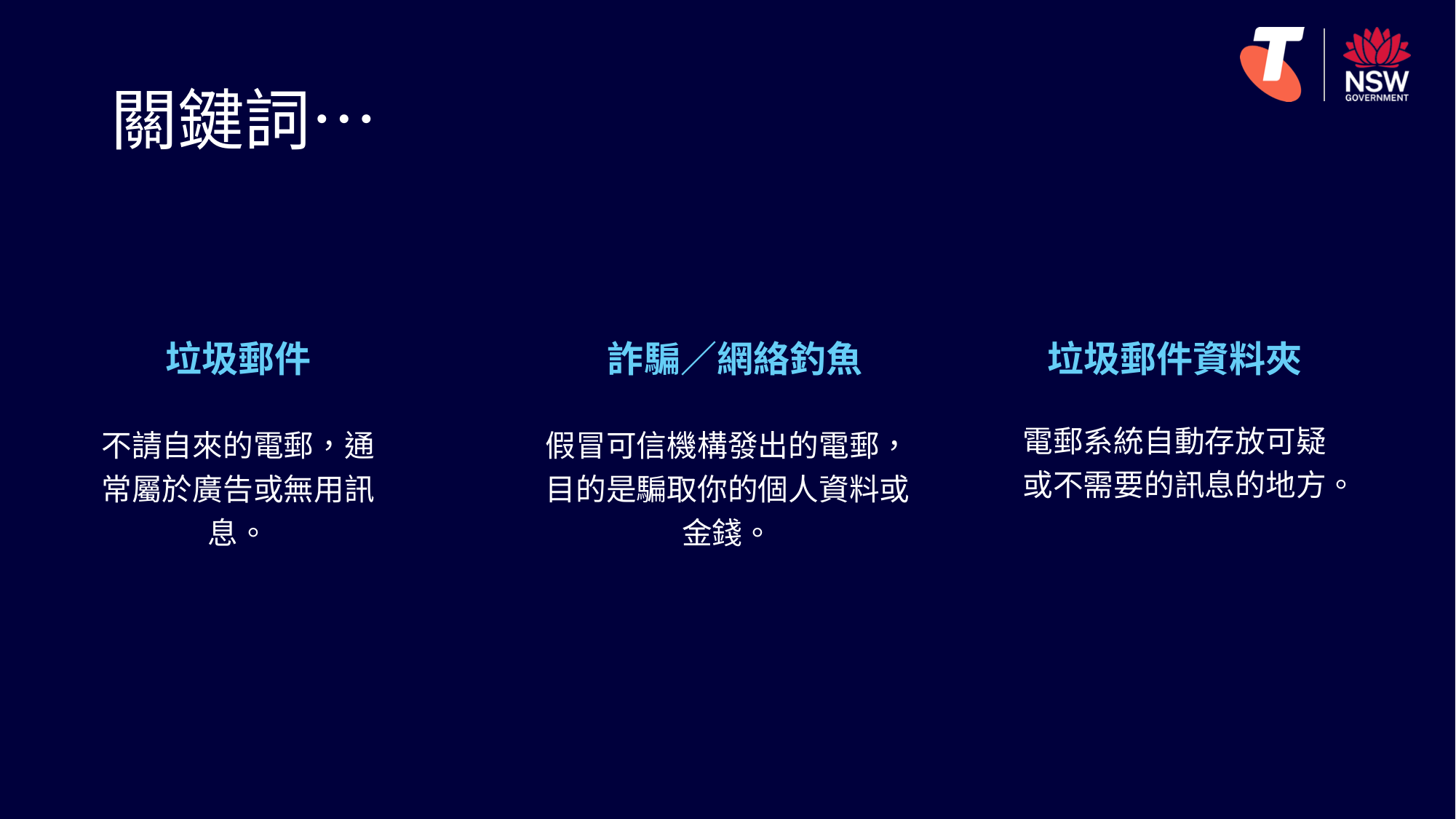

# 關鍵詞…
垃圾郵件
不請自來的電郵，通常屬於廣告或無用訊息。
詐騙／網絡釣魚
假冒可信機構發出的電郵，目的是騙取你的個人資料或金錢。
垃圾郵件資料夾
電郵系統自動存放可疑或不需要的訊息的地方。